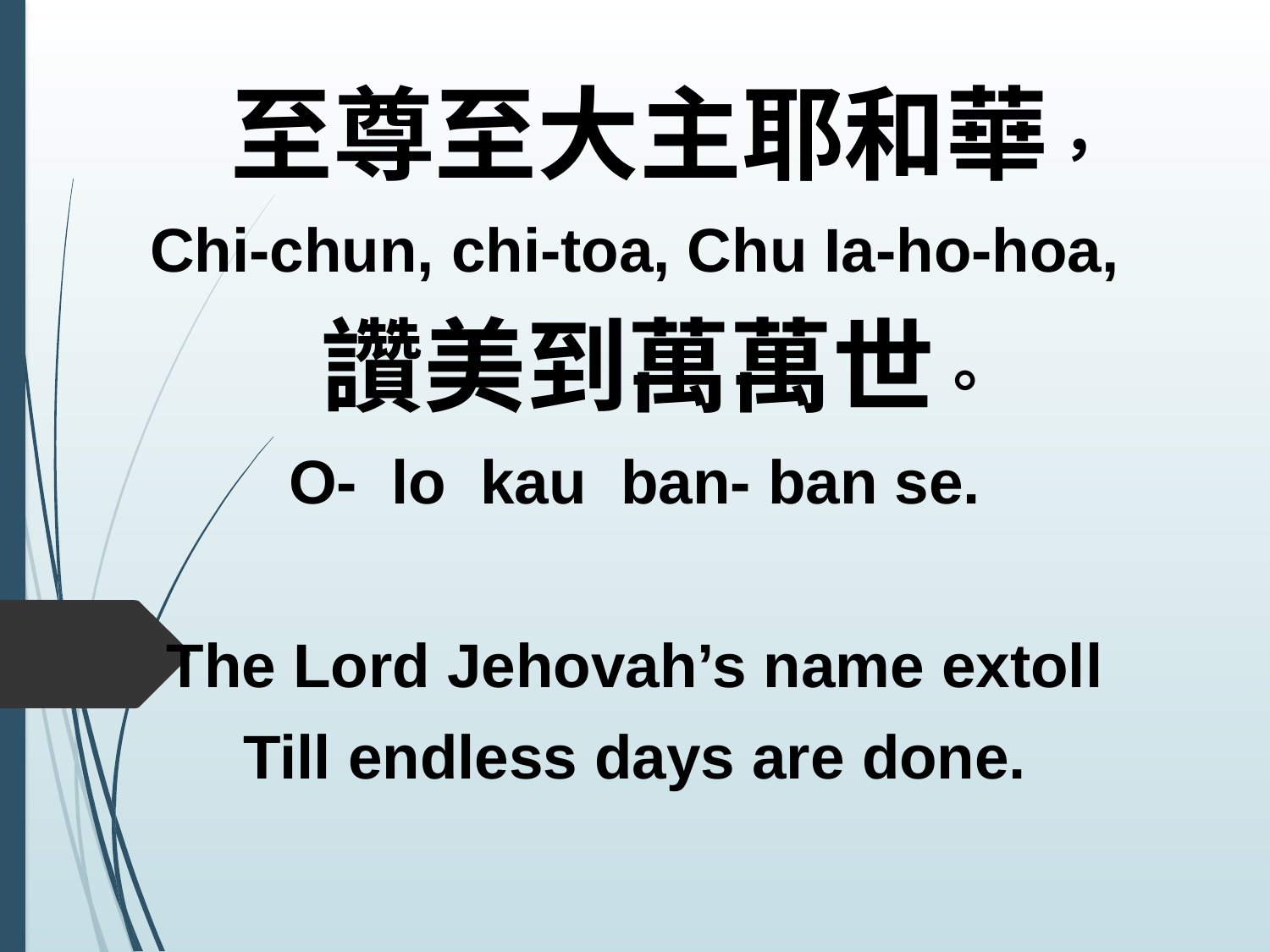

至尊至大主耶和華，
Chi-chun, chi-toa, Chu Ia-ho-hoa,
 讚美到萬萬世。
O-  lo  kau  ban- ban se.

The Lord Jehovah’s name extoll
Till endless days are done.